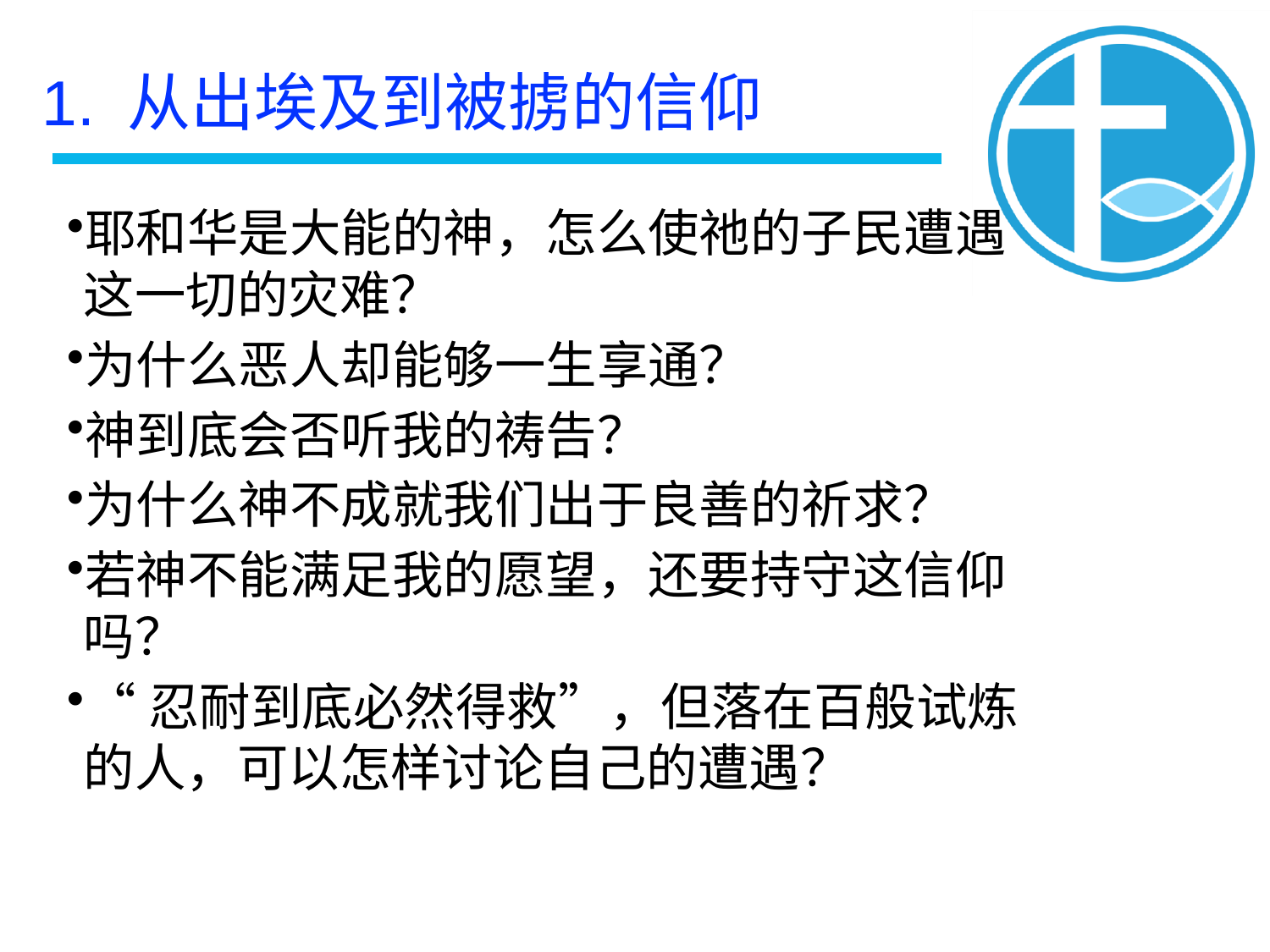

1. 从出埃及到被掳的信仰
耶和华是大能的神，怎么使祂的子民遭遇这一切的灾难？
为什么恶人却能够一生享通？
神到底会否听我的祷告？
为什么神不成就我们出于良善的祈求？
若神不能满足我的愿望，还要持守这信仰吗？
“忍耐到底必然得救”，但落在百般试炼的人，可以怎样讨论自己的遭遇？